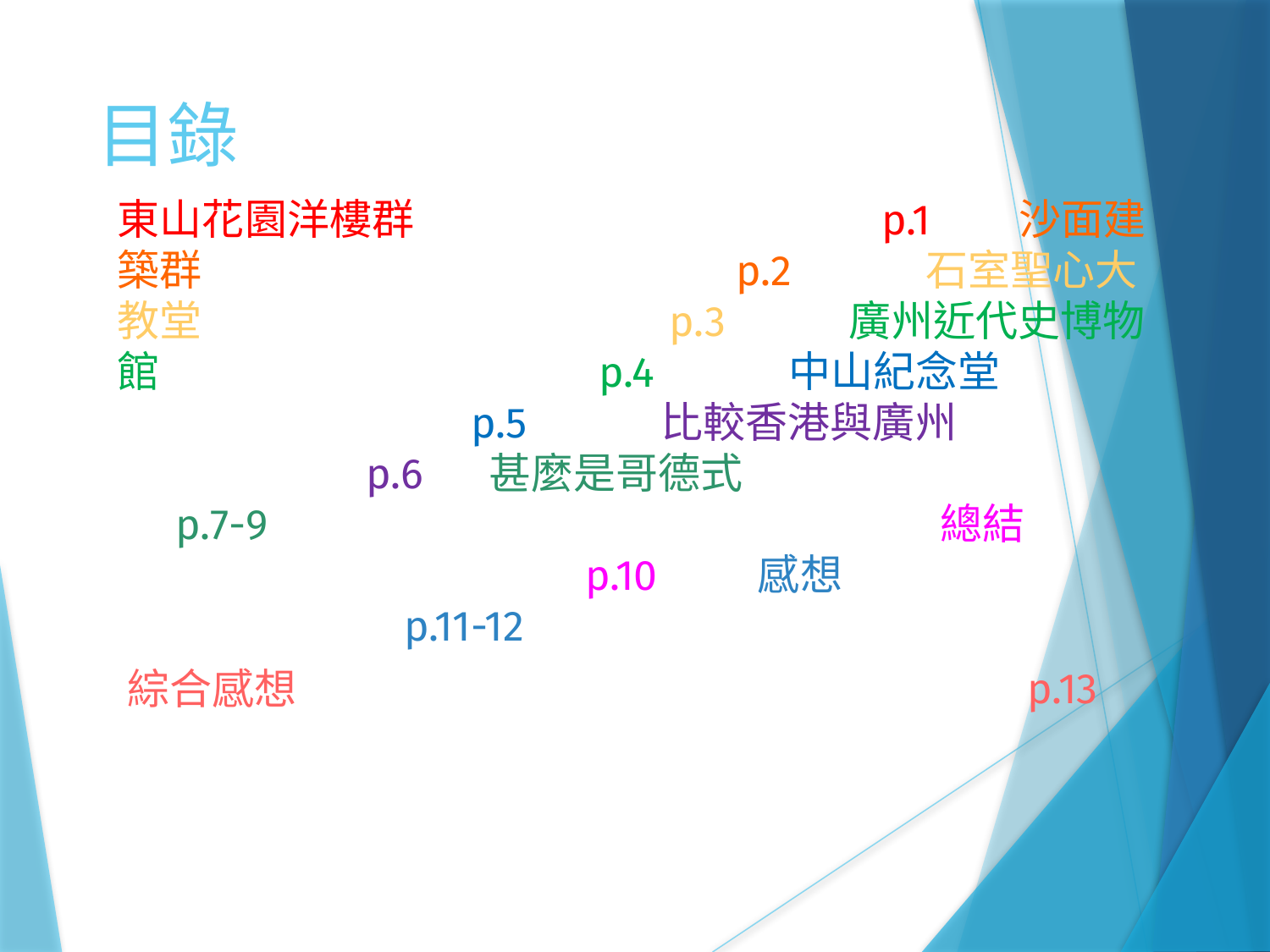

# 目錄
東山花園洋樓群                                                p.1       沙面建築群                                                       p.2           石室聖心大教堂                                                p.3          廣州近代史博物館                                             p.4           中山紀念堂                                                       p.5           比較香港與廣州                                                p.6     甚麼是哥德式                                                   p.7-9                                                           總結                                                                p.10        感想                                                                p.11-12
p.13
 綜合感想